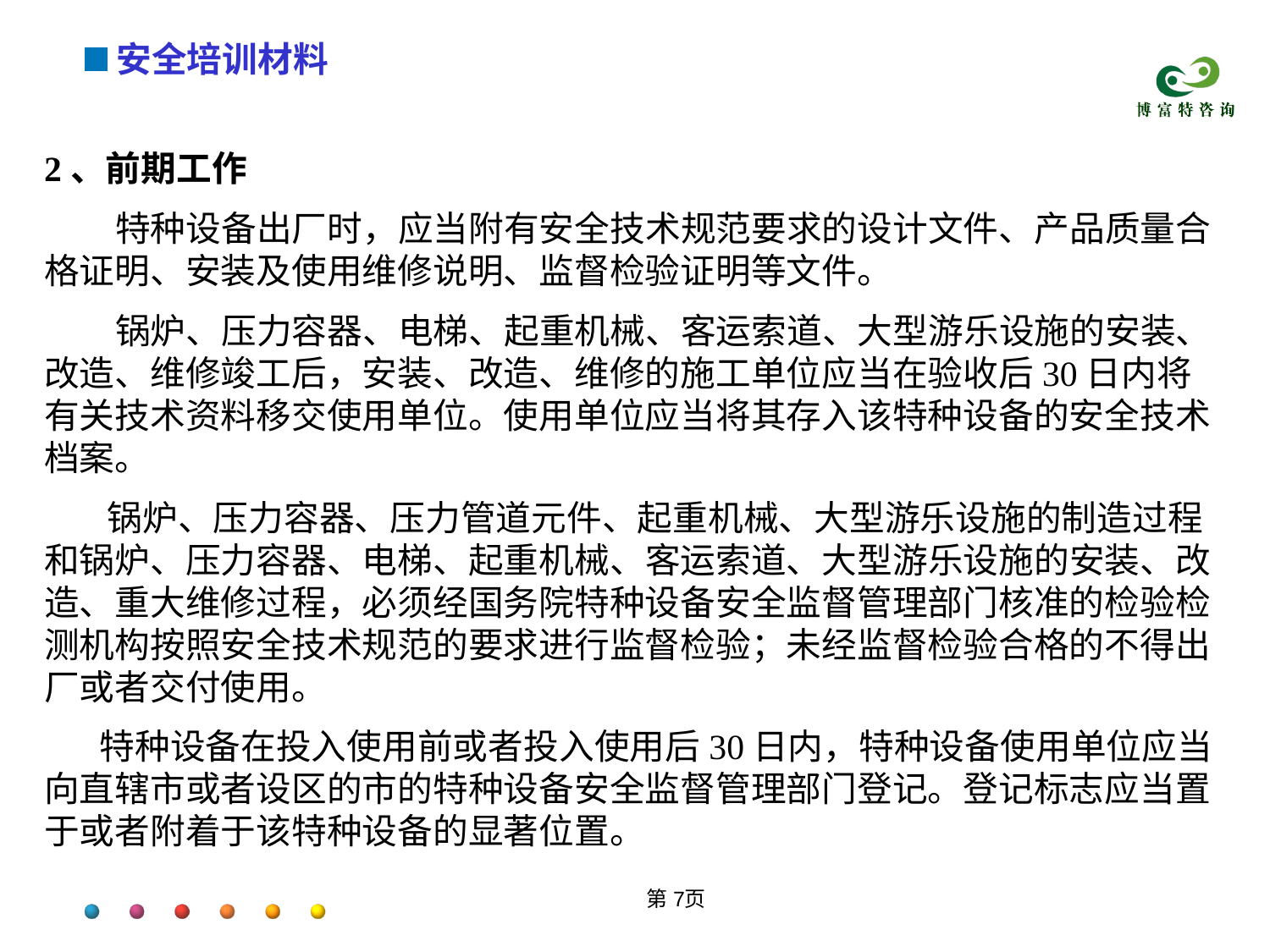

2、前期工作
        特种设备出厂时，应当附有安全技术规范要求的设计文件、产品质量合格证明、安装及使用维修说明、监督检验证明等文件。
        锅炉、压力容器、电梯、起重机械、客运索道、大型游乐设施的安装、改造、维修竣工后，安装、改造、维修的施工单位应当在验收后30日内将有关技术资料移交使用单位。使用单位应当将其存入该特种设备的安全技术档案。
       锅炉、压力容器、压力管道元件、起重机械、大型游乐设施的制造过程和锅炉、压力容器、电梯、起重机械、客运索道、大型游乐设施的安装、改造、重大维修过程，必须经国务院特种设备安全监督管理部门核准的检验检测机构按照安全技术规范的要求进行监督检验；未经监督检验合格的不得出厂或者交付使用。
      特种设备在投入使用前或者投入使用后30日内，特种设备使用单位应当向直辖市或者设区的市的特种设备安全监督管理部门登记。登记标志应当置于或者附着于该特种设备的显著位置。